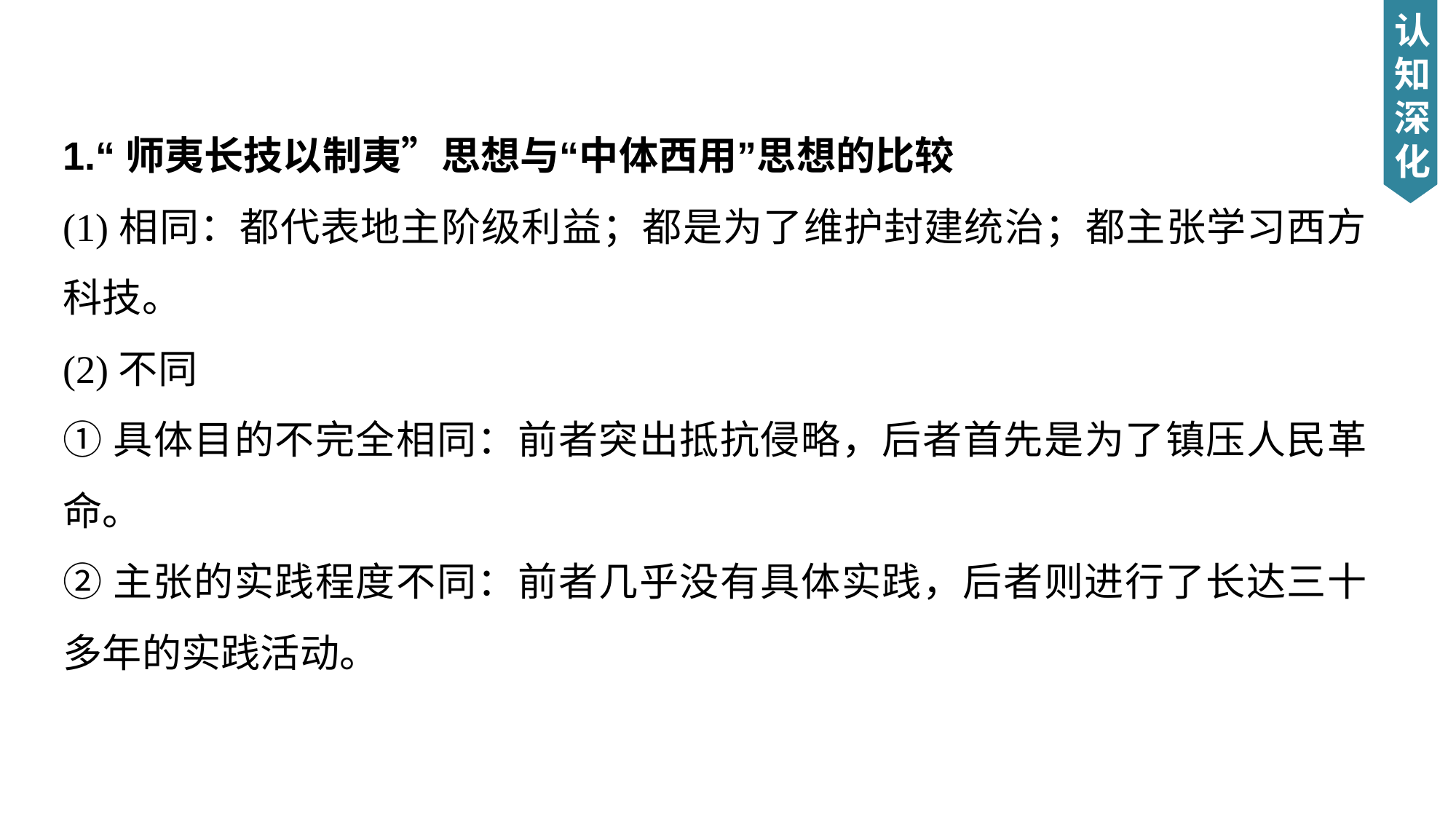

认知深化
1.“师夷长技以制夷”思想与“中体西用”思想的比较
(1)相同：都代表地主阶级利益；都是为了维护封建统治；都主张学习西方科技。
(2)不同
①具体目的不完全相同：前者突出抵抗侵略，后者首先是为了镇压人民革命。
②主张的实践程度不同：前者几乎没有具体实践，后者则进行了长达三十多年的实践活动。